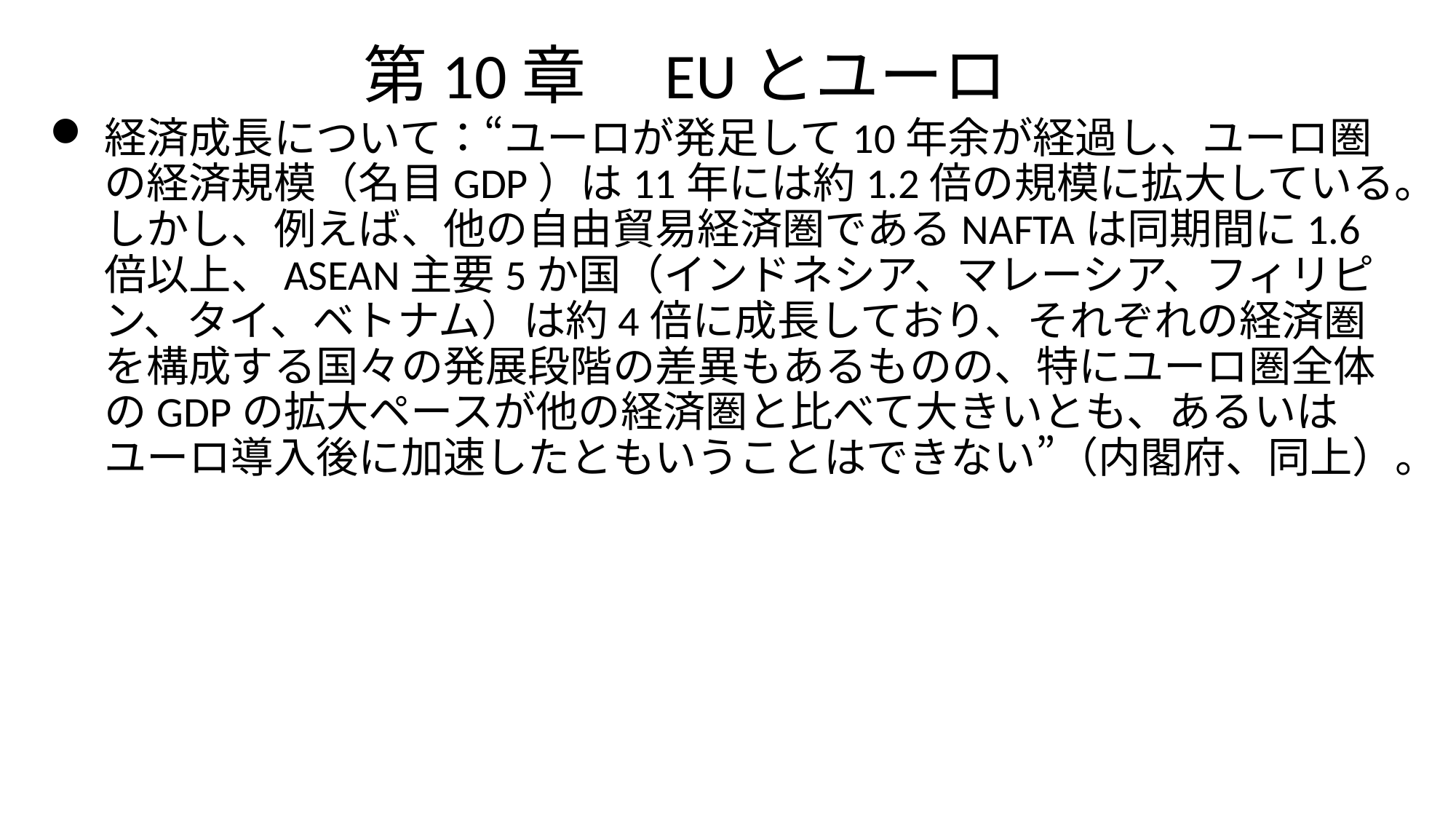

# 第10章　EUとユーロ
経済成長について：“ユーロが発足して10年余が経過し、ユーロ圏の経済規模（名目GDP）は11年には約1.2倍の規模に拡大している。しかし、例えば、他の自由貿易経済圏であるNAFTAは同期間に1.6倍以上、ASEAN主要5か国（インドネシア、マレーシア、フィリピン、タイ、ベトナム）は約4倍に成長しており、それぞれの経済圏を構成する国々の発展段階の差異もあるものの、特にユーロ圏全体のGDPの拡大ペースが他の経済圏と比べて大きいとも、あるいはユーロ導入後に加速したともいうことはできない”（内閣府、同上）。